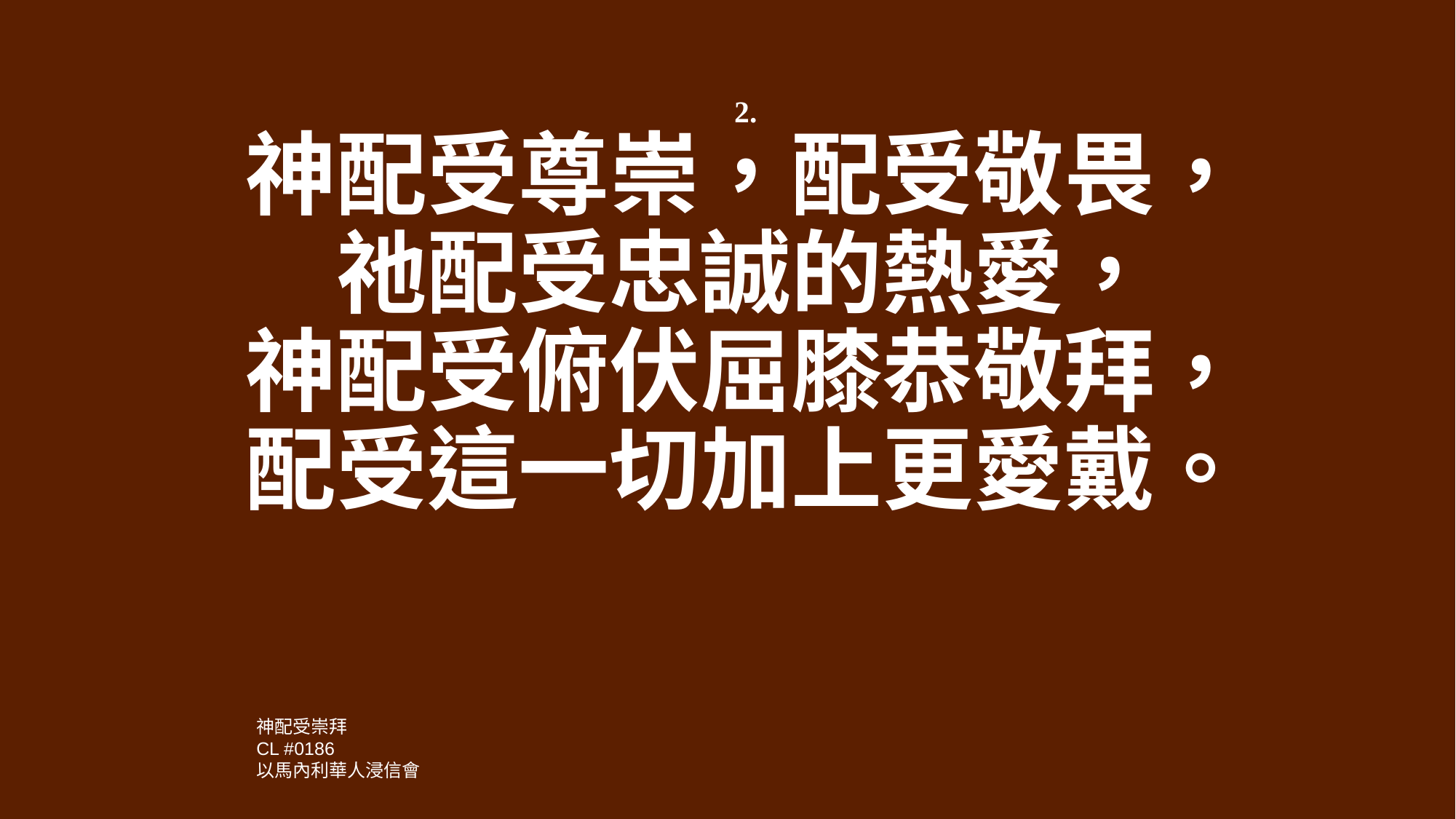

2.
神配受尊崇，配受敬畏，
祂配受忠誠的熱愛，
神配受俯伏屈膝恭敬拜，
配受這一切加上更愛戴。
神配受崇拜
CL #0186
以馬內利華人浸信會